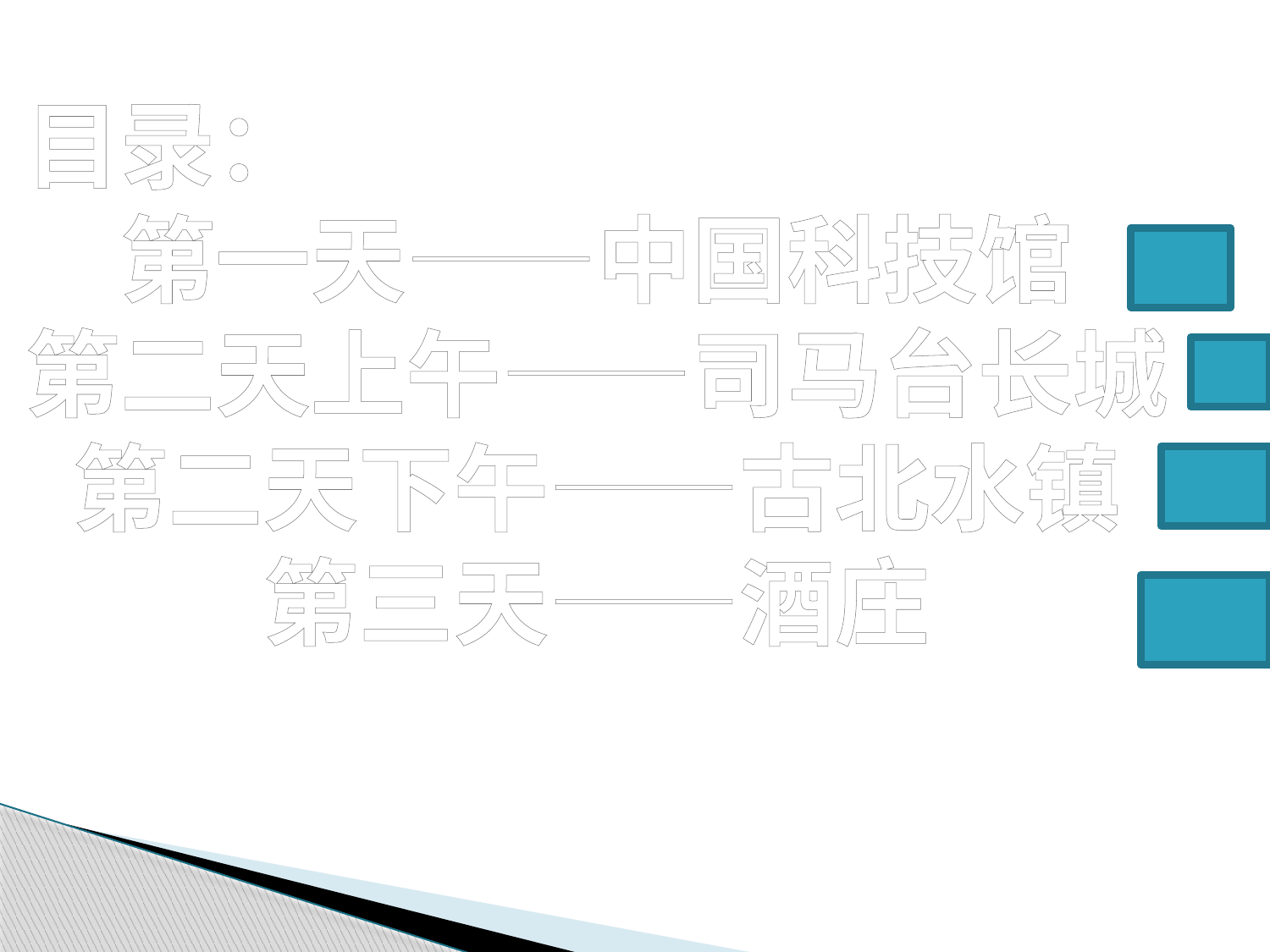

目录：
第一天——中国科技馆
第二天上午——司马台长城
第二天下午——古北水镇
第三天——酒庄